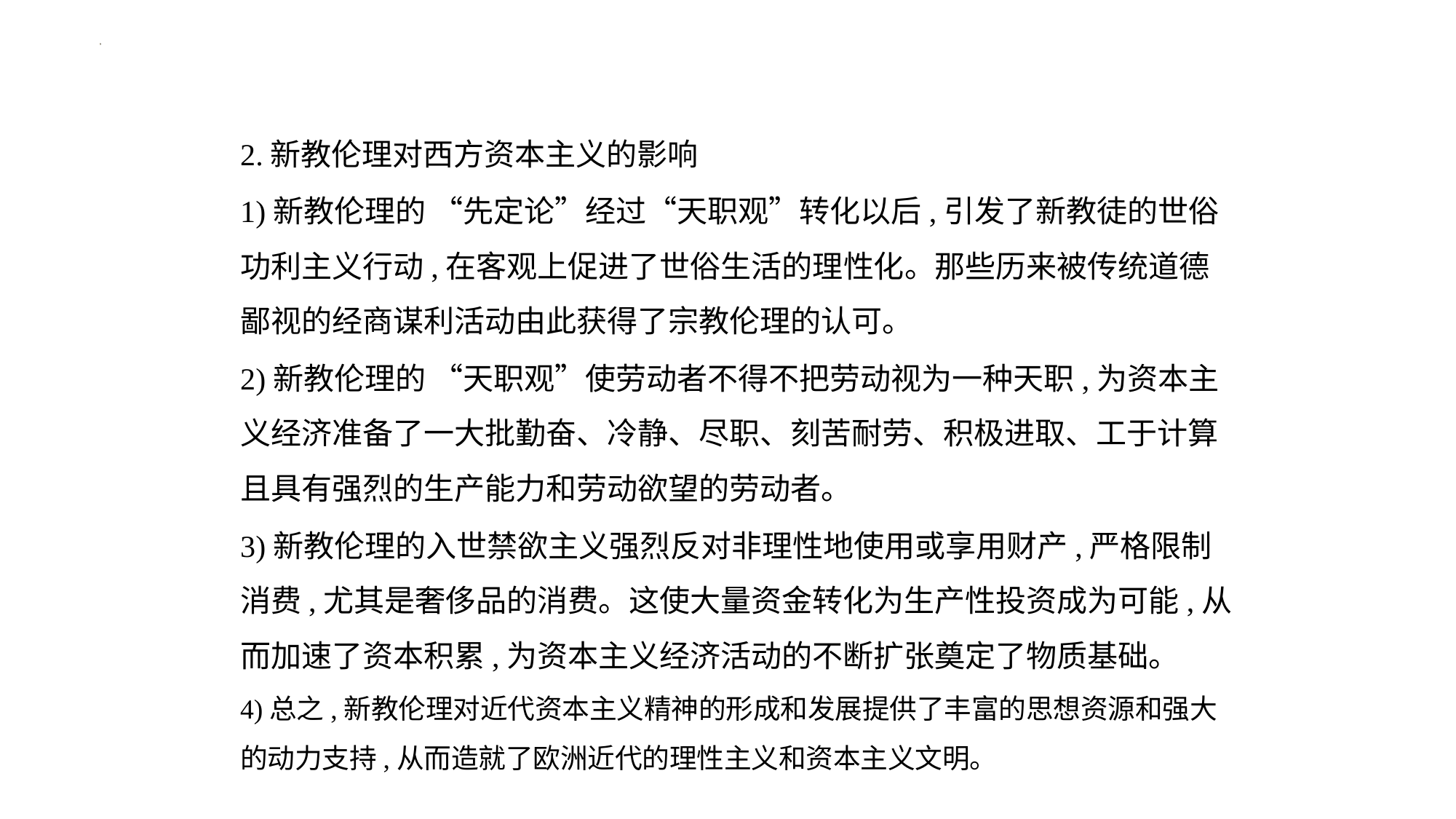

2.新教伦理对西方资本主义的影响
1)新教伦理的 “先定论”经过“天职观”转化以后,引发了新教徒的世俗功利主义行动,在客观上促进了世俗生活的理性化。那些历来被传统道德鄙视的经商谋利活动由此获得了宗教伦理的认可。
2)新教伦理的 “天职观”使劳动者不得不把劳动视为一种天职,为资本主义经济准备了一大批勤奋、冷静、尽职、刻苦耐劳、积极进取、工于计算且具有强烈的生产能力和劳动欲望的劳动者。
3)新教伦理的入世禁欲主义强烈反对非理性地使用或享用财产,严格限制消费,尤其是奢侈品的消费。这使大量资金转化为生产性投资成为可能,从而加速了资本积累,为资本主义经济活动的不断扩张奠定了物质基础。
4)总之,新教伦理对近代资本主义精神的形成和发展提供了丰富的思想资源和强大的动力支持,从而造就了欧洲近代的理性主义和资本主义文明。